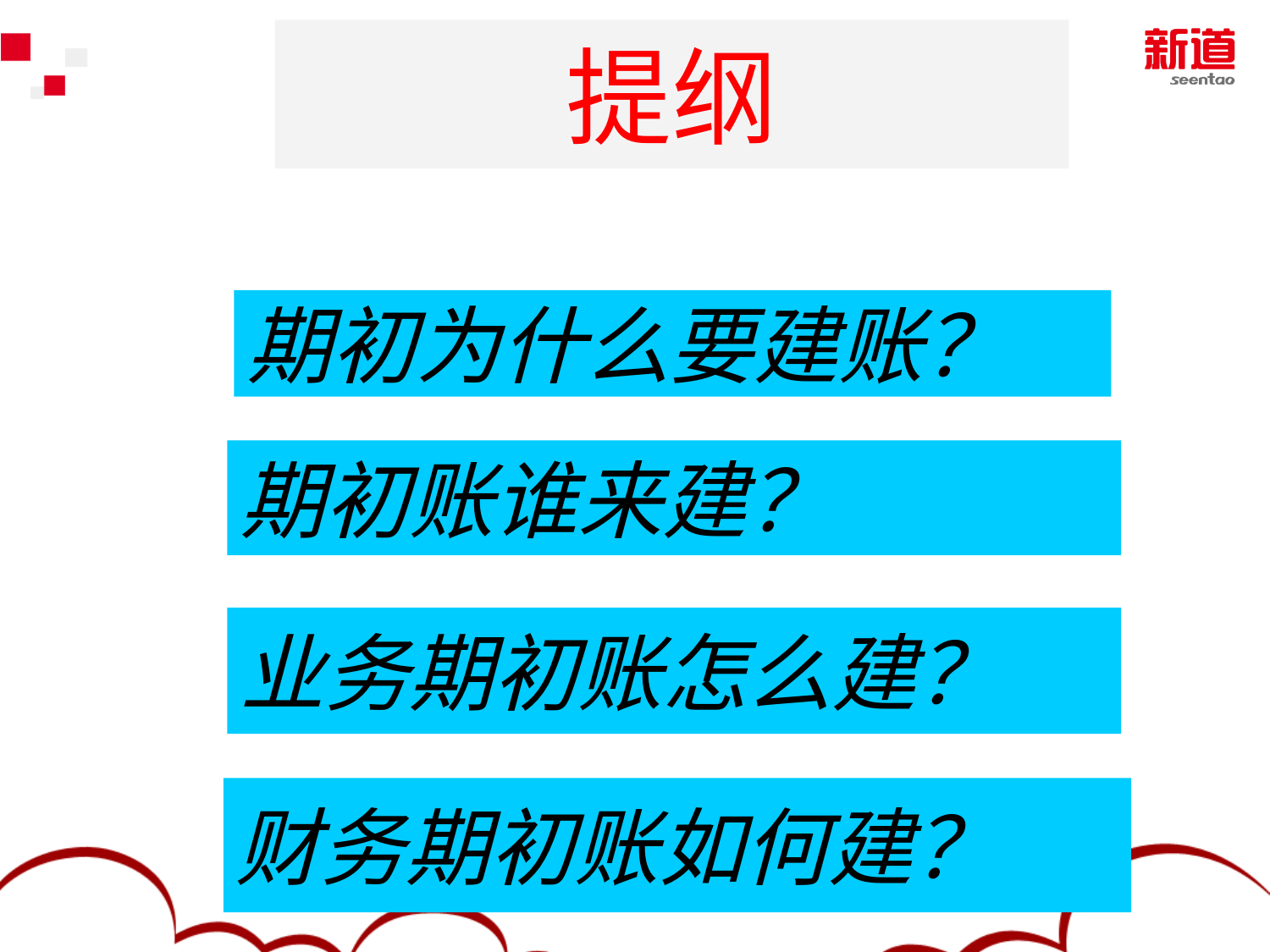

提纲
期初为什么要建账？
期初账谁来建？
业务期初账怎么建？
财务期初账如何建？